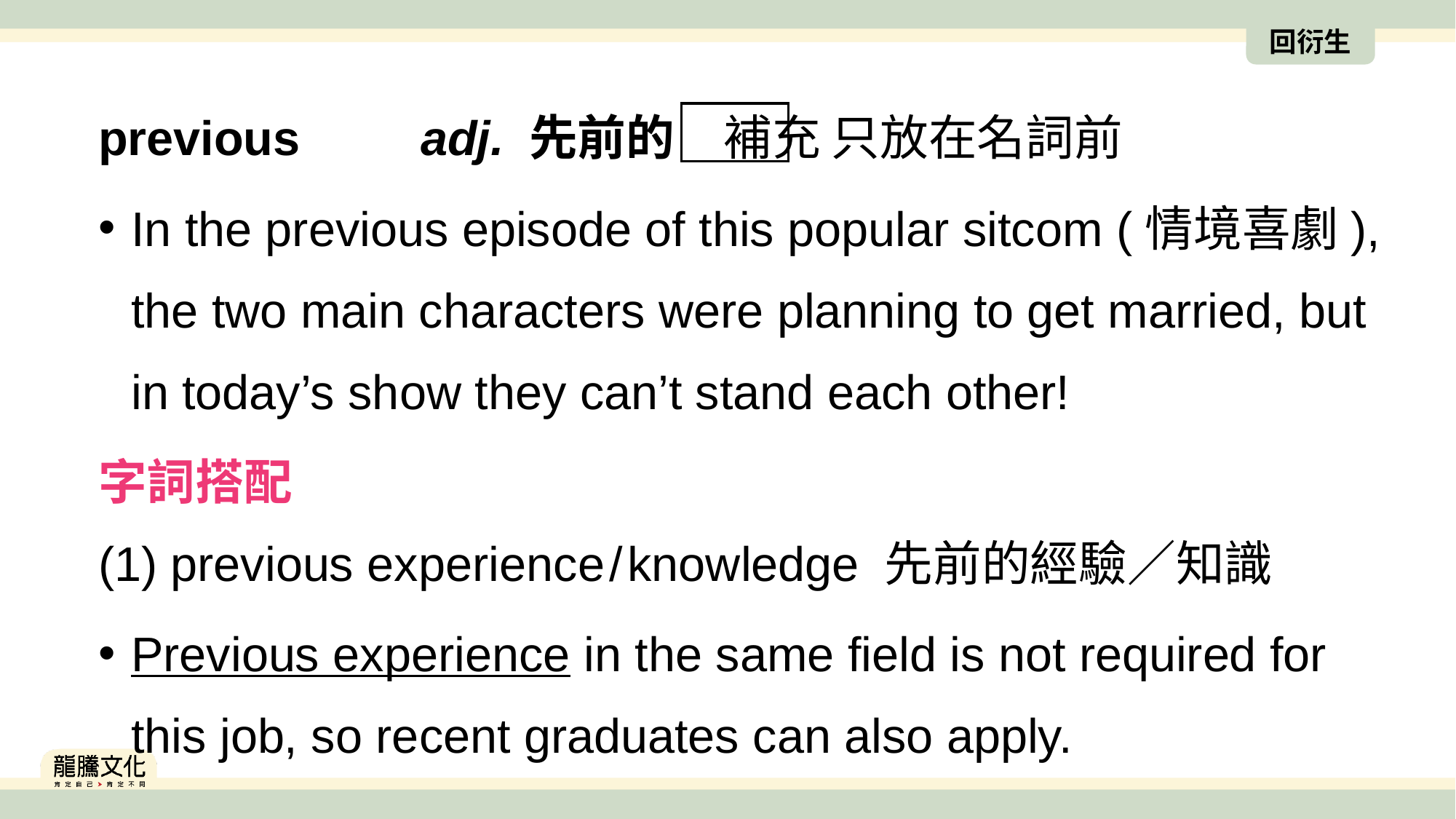

回衍生
previous　　adj. 先前的　補充 只放在名詞前
In the previous episode of this popular sitcom (情境喜劇), the two main characters were planning to get married, but in today’s show they can’t stand each other!
字詞搭配
(1) previous experience/knowledge 先前的經驗／知識
Previous experience in the same field is not required for this job, so recent graduates can also apply.